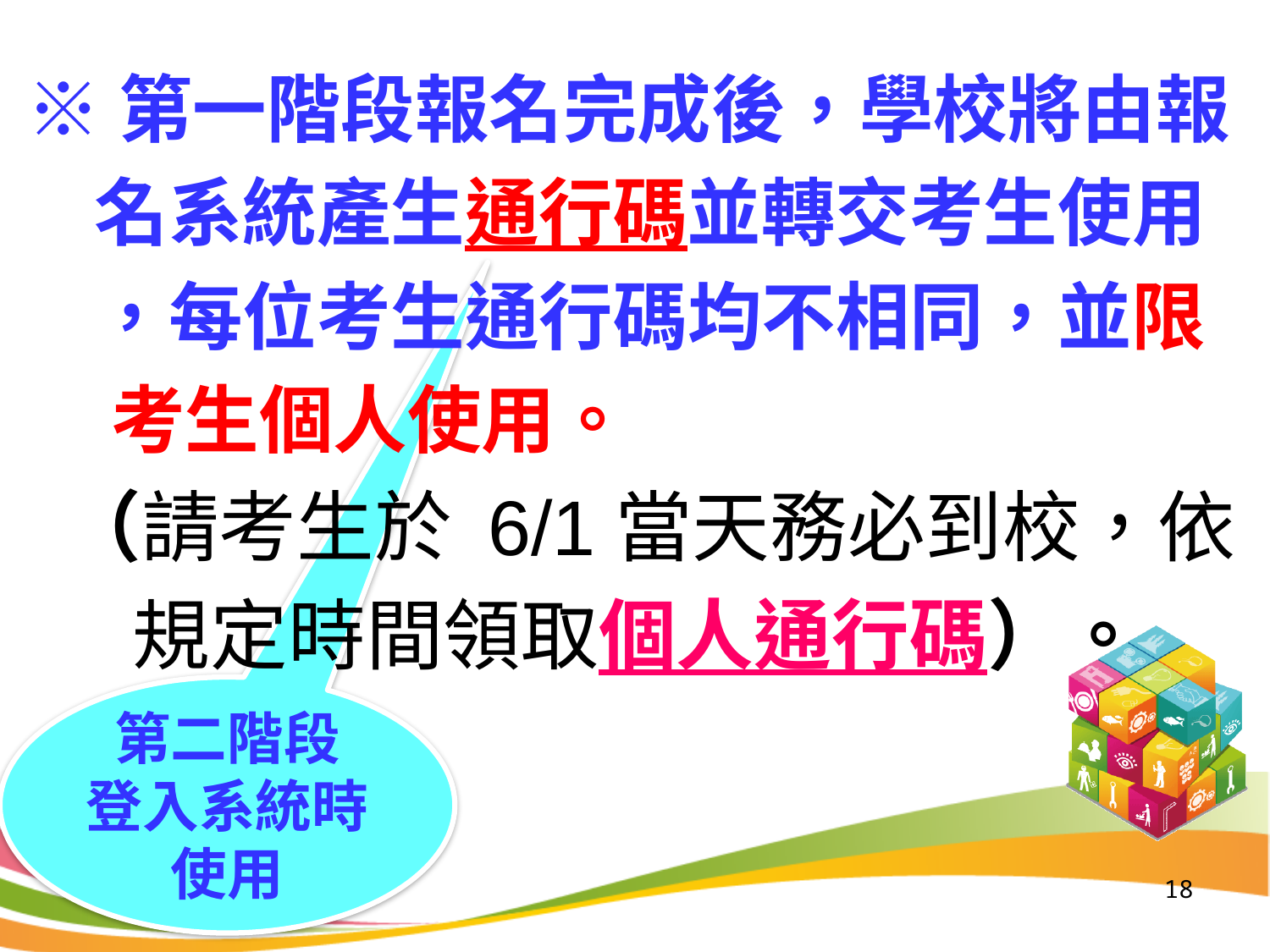

※第一階段報名完成後，學校將由報
    名系統產生通行碼並轉交考生使用
    ，每位考生通行碼均不相同，並限
     考生個人使用。
  （請考生於 6/1當天務必到校，依
      規定時間領取個人通行碼）。
第二階段
登入系統時使用
18